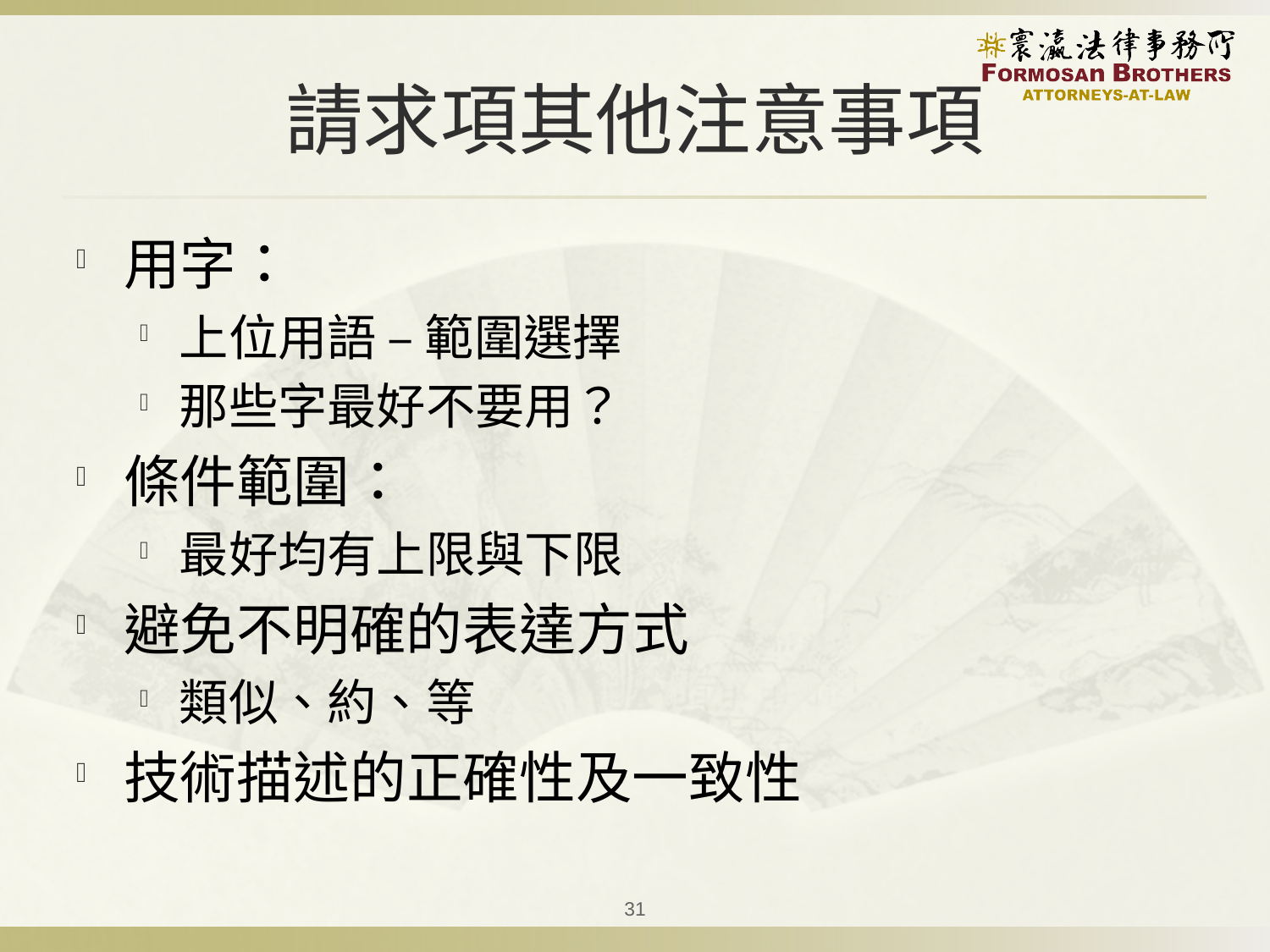

# 請求項其他注意事項
用字：
上位用語 – 範圍選擇
那些字最好不要用？
條件範圍：
最好均有上限與下限
避免不明確的表達方式
類似、約、等
技術描述的正確性及一致性
31